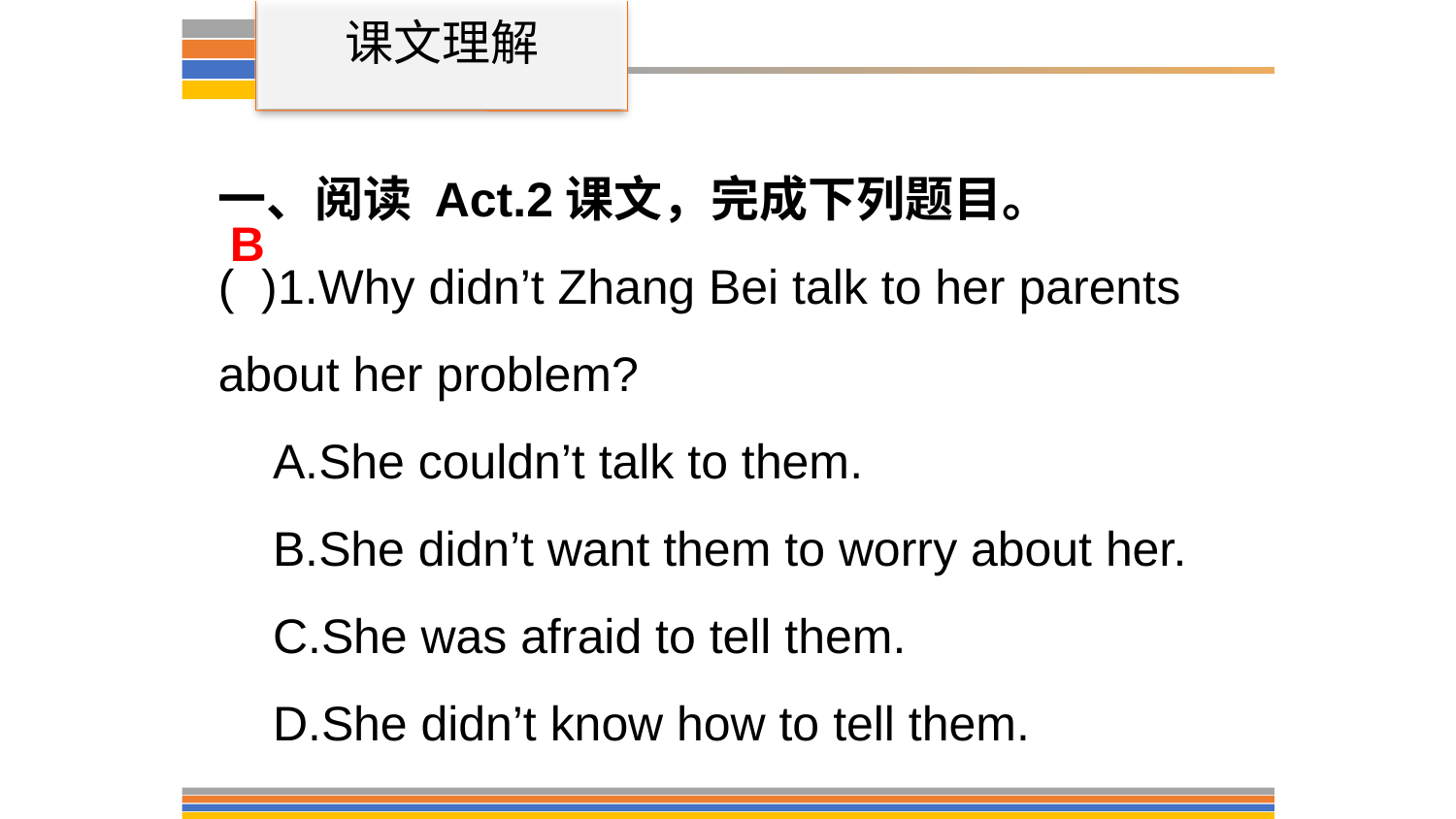

课文理解

一、阅读 Act.2课文，完成下列题目。
(  )1.Why didn’t Zhang Bei talk to her parents about her problem?
A.She couldn’t talk to them.
B.She didn’t want them to worry about her.
C.She was afraid to tell them.
D.She didn’t know how to tell them.
B